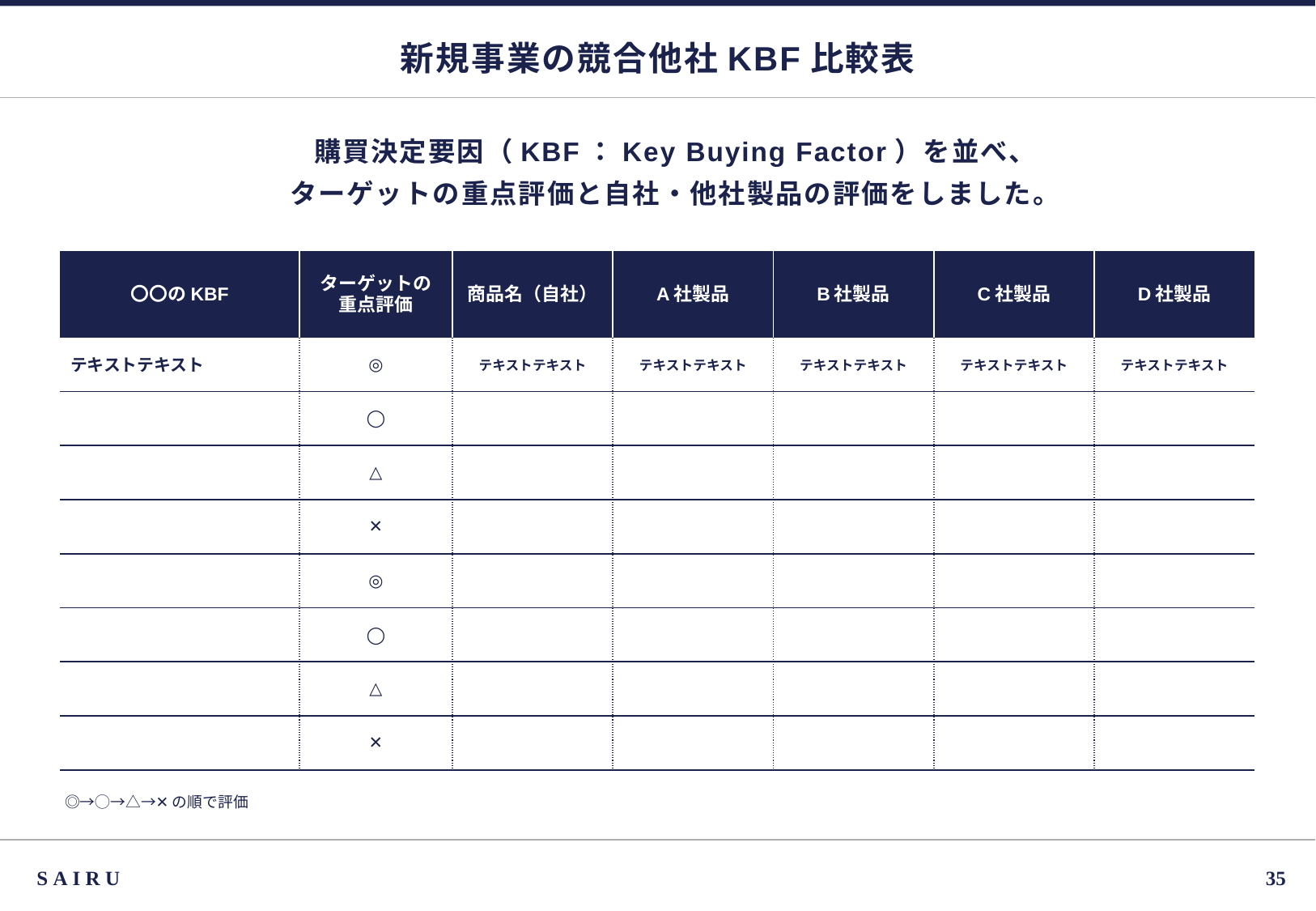

# 新規事業の競合他社KBF比較表
購買決定要因（KBF：Key Buying Factor）を並べ、
ターゲットの重点評価と自社・他社製品の評価をしました。
| 〇〇のKBF | ターゲットの 重点評価 | 商品名（自社） | A社製品 | B社製品 | C社製品 | D社製品 |
| --- | --- | --- | --- | --- | --- | --- |
| テキストテキスト | ◎ | テキストテキスト | テキストテキスト | テキストテキスト | テキストテキスト | テキストテキスト |
|  | ◯ |  |  |  |  |  |
|  | △ |  |  |  |  |  |
|  | ✕ |  |  |  |  |  |
|  | ◎ |  |  |  |  |  |
|  | ◯ |  |  |  |  |  |
|  | △ |  |  |  |  |  |
|  | ✕ |  |  |  |  |  |
◎→◯→△→✕の順で評価
SAIRU
35